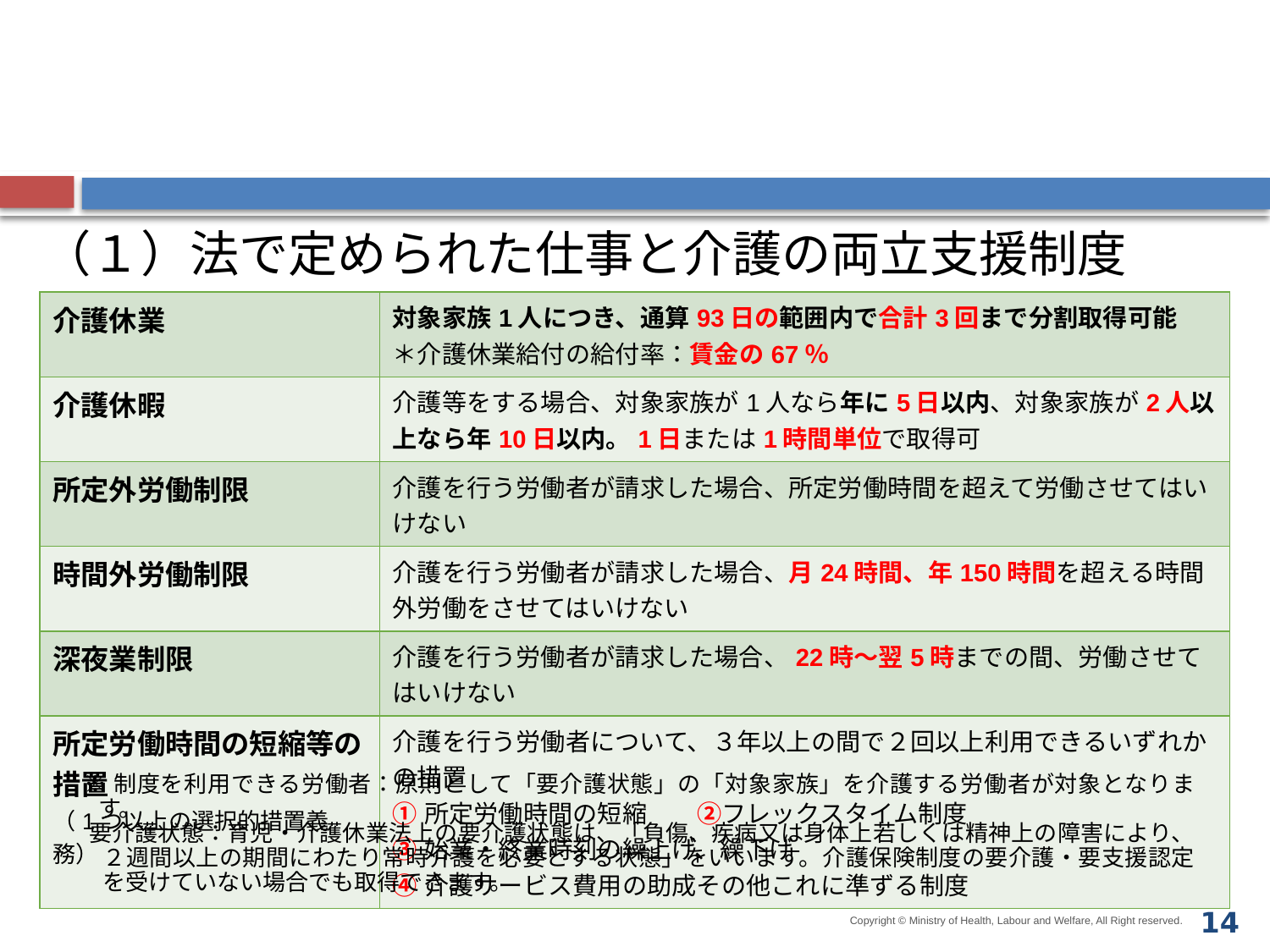

（１）法で定められた仕事と介護の両立支援制度

| 介護休業 | 対象家族1人につき、通算93日の範囲内で合計3回まで分割取得可能 ＊介護休業給付の給付率：賃金の67％ |
| --- | --- |
| 介護休暇 | 介護等をする場合、対象家族が1人なら年に5日以内、対象家族が2人以上なら年10日以内。1日または1時間単位で取得可 |
| 所定外労働制限 | 介護を行う労働者が請求した場合、所定労働時間を超えて労働させてはいけない |
| 時間外労働制限 | 介護を行う労働者が請求した場合、月24時間、年150時間を超える時間外労働をさせてはいけない |
| 深夜業制限 | 介護を行う労働者が請求した場合、22時～翌5時までの間、労働させてはいけない |
| 所定労働時間の短縮等の措置 （1つ以上の選択的措置義務） | 介護を行う労働者について、３年以上の間で２回以上利用できるいずれかの措置 ①所定労働時間の短縮　　②フレックスタイム制度　 ③始業・終業時刻の繰上げ、繰下げ　　 ④介護サービス費用の助成その他これに準ずる制度 |
※制度を利用できる労働者：原則として「要介護状態」の「対象家族」を介護する労働者が対象となります。
要介護状態：育児・介護休業法上の要介護状態は、「負傷、疾病又は身体上若しくは精神上の障害により、２週間以上の期間にわたり常時介護を必要とする状態」をいいます。介護保険制度の要介護・要支援認定を受けていない場合でも取得できます。
14